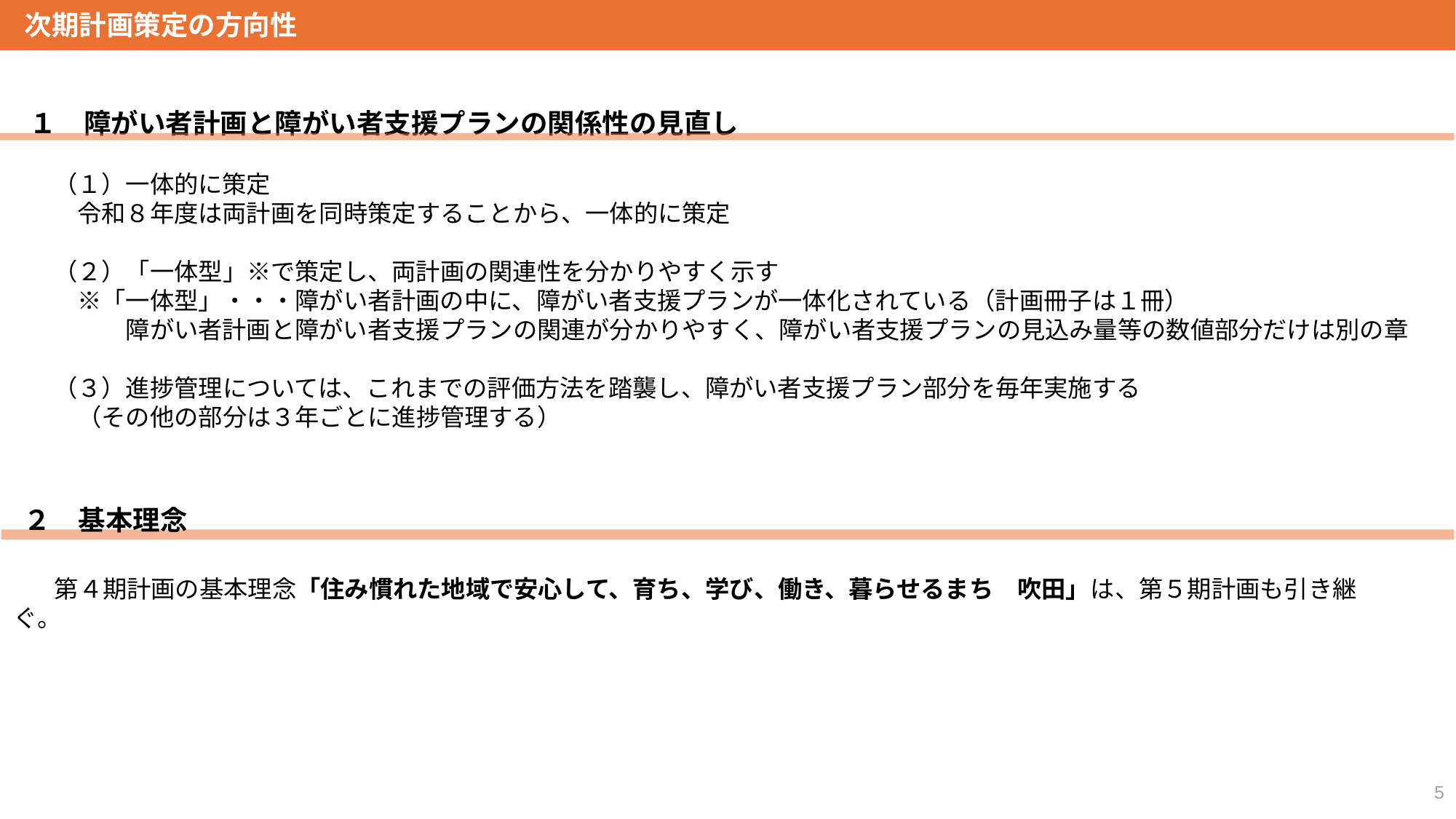

次期計画策定の方向性

１　障がい者計画と障がい者支援プランの関係性の見直し

　（１）一体的に策定
　　令和８年度は両計画を同時策定することから、一体的に策定

　（２）「一体型」※で策定し、両計画の関連性を分かりやすく示す
　　※「一体型」・・・障がい者計画の中に、障がい者支援プランが一体化されている（計画冊子は１冊）
　　　　障がい者計画と障がい者支援プランの関連が分かりやすく、障がい者支援プランの見込み量等の数値部分だけは別の章

　（３）進捗管理については、これまでの評価方法を踏襲し、障がい者支援プラン部分を毎年実施する
　　（その他の部分は３年ごとに進捗管理する）

２　基本理念

　第４期計画の基本理念「住み慣れた地域で安心して、育ち、学び、働き、暮らせるまち　吹田」は、第５期計画も引き継ぐ。
5